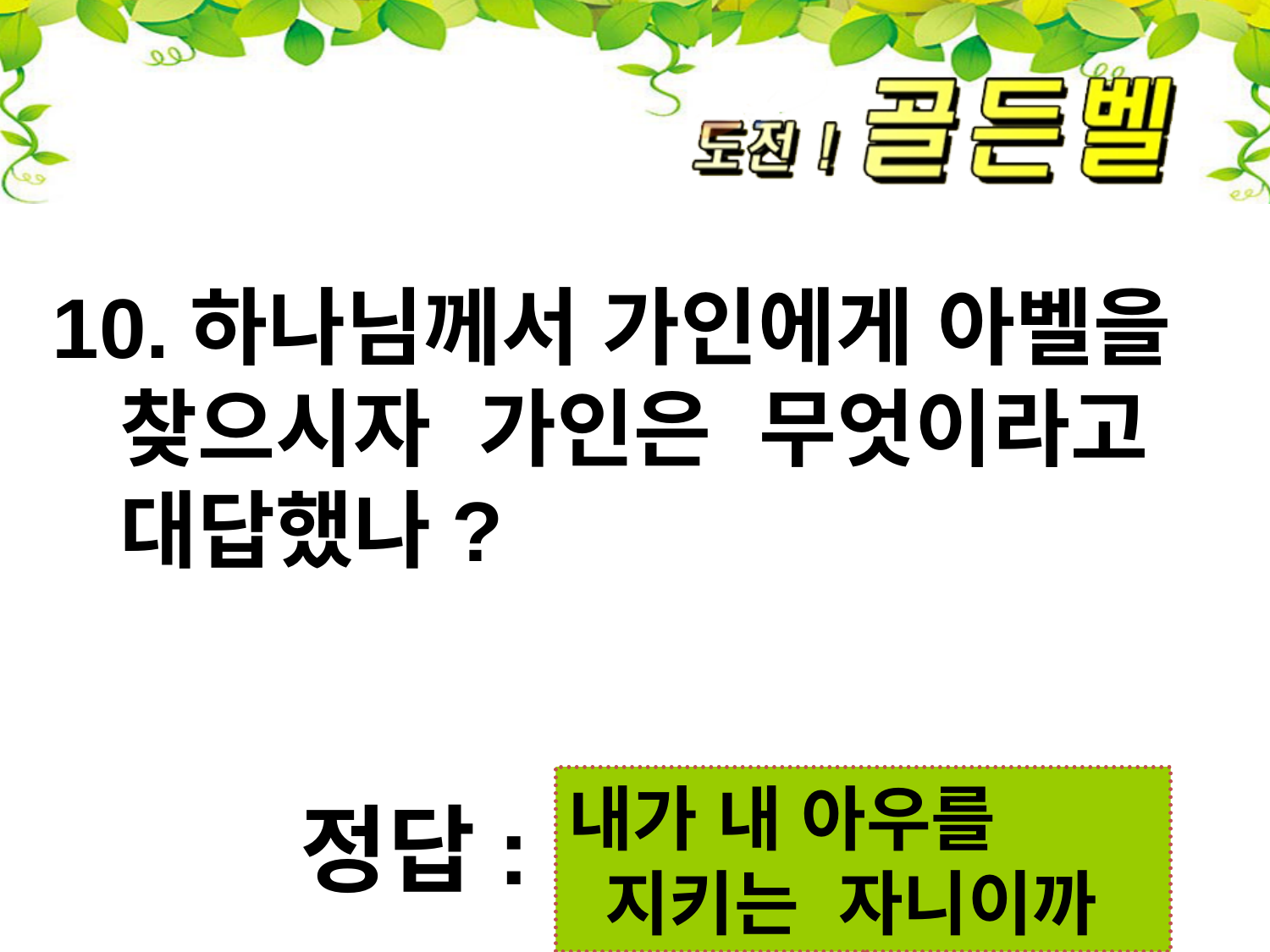

10.하나님께서 가인에게 아벨을
  찾으시자  가인은  무엇이라고
  대답했나?
첨성대
내가 내 아우를
 지키는  자니이까
정답: